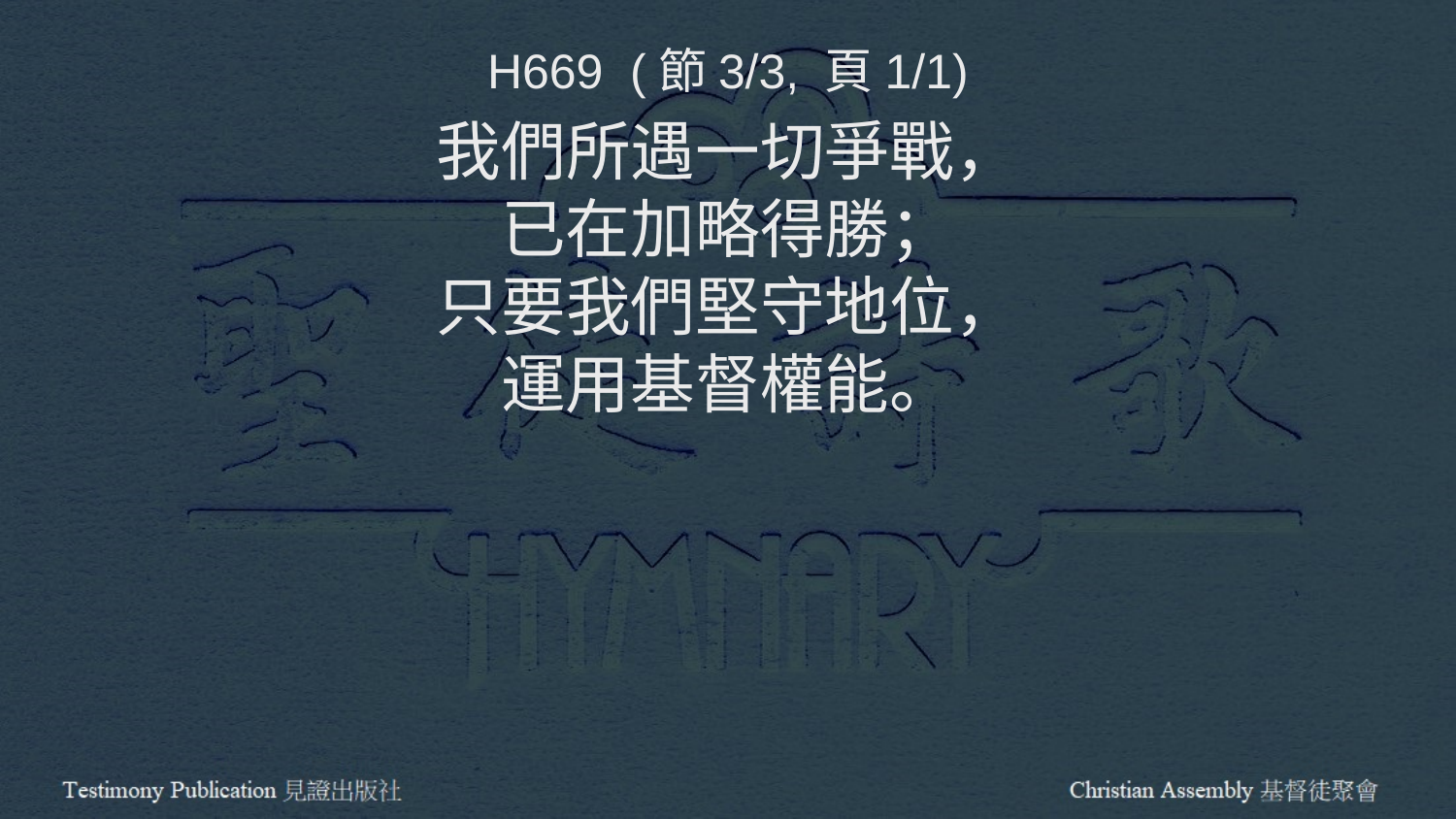

H669  (節3/3, 頁1/1)
我們所遇一切爭戰，
已在加略得勝；
只要我們堅守地位，
運用基督權能。